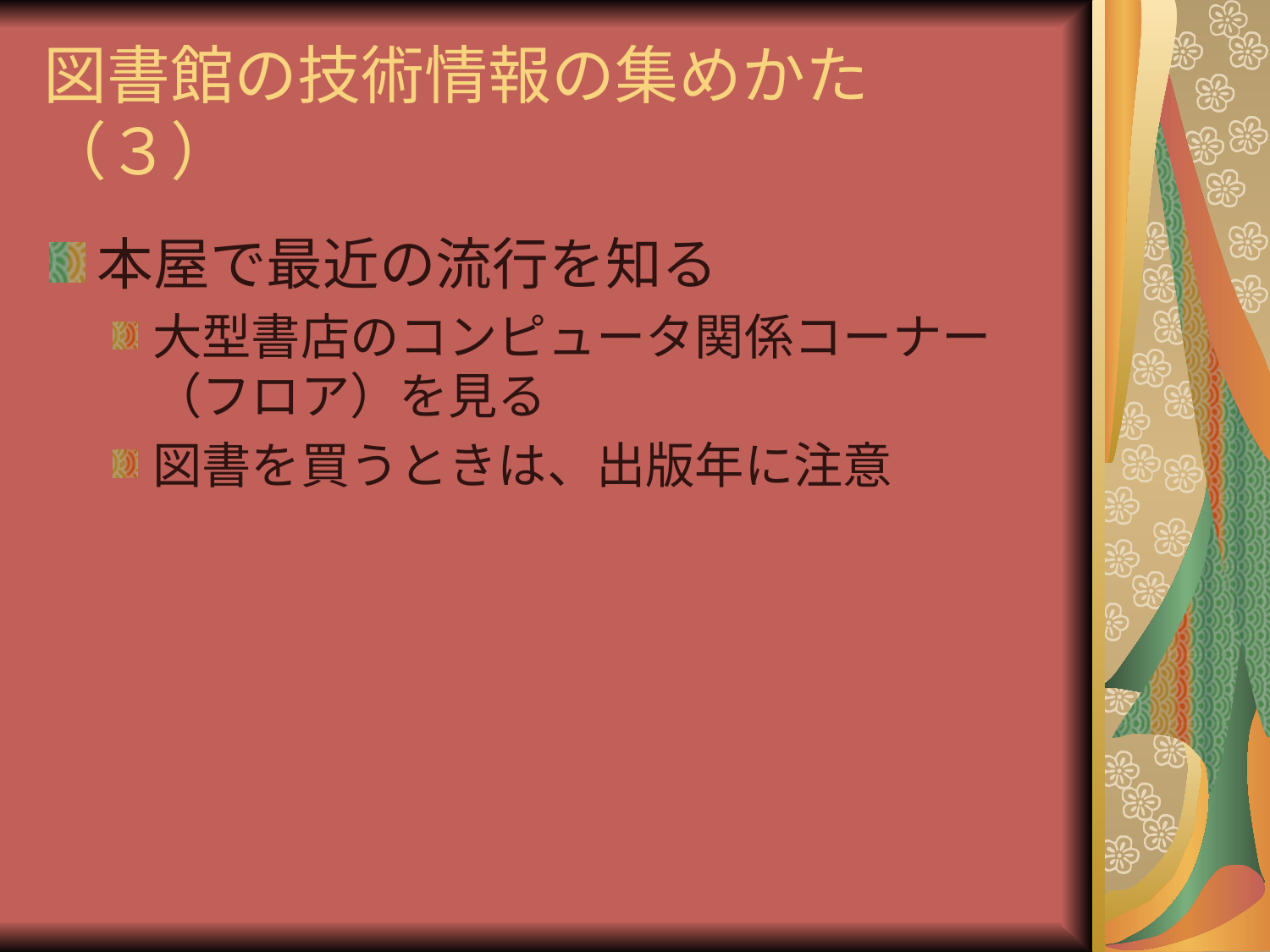

# 図書館の技術情報の集めかた（３）
本屋で最近の流行を知る
大型書店のコンピュータ関係コーナー（フロア）を見る
図書を買うときは、出版年に注意